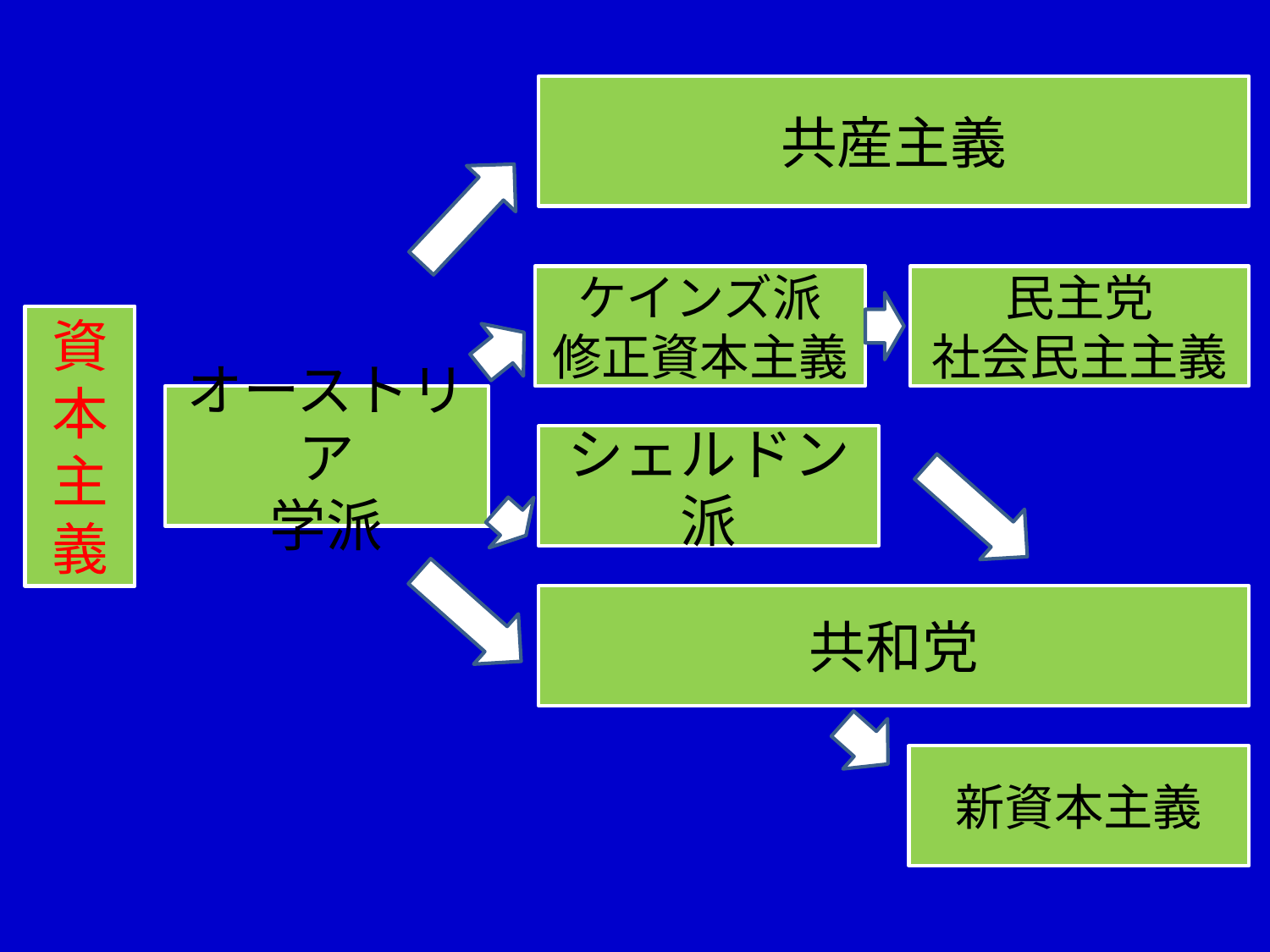

#
共産主義

ケインズ派
修正資本主義
民主党
社会民主主義
資
本
主
義

オーストリア
学派
シェルドン派

共和党

新資本主義